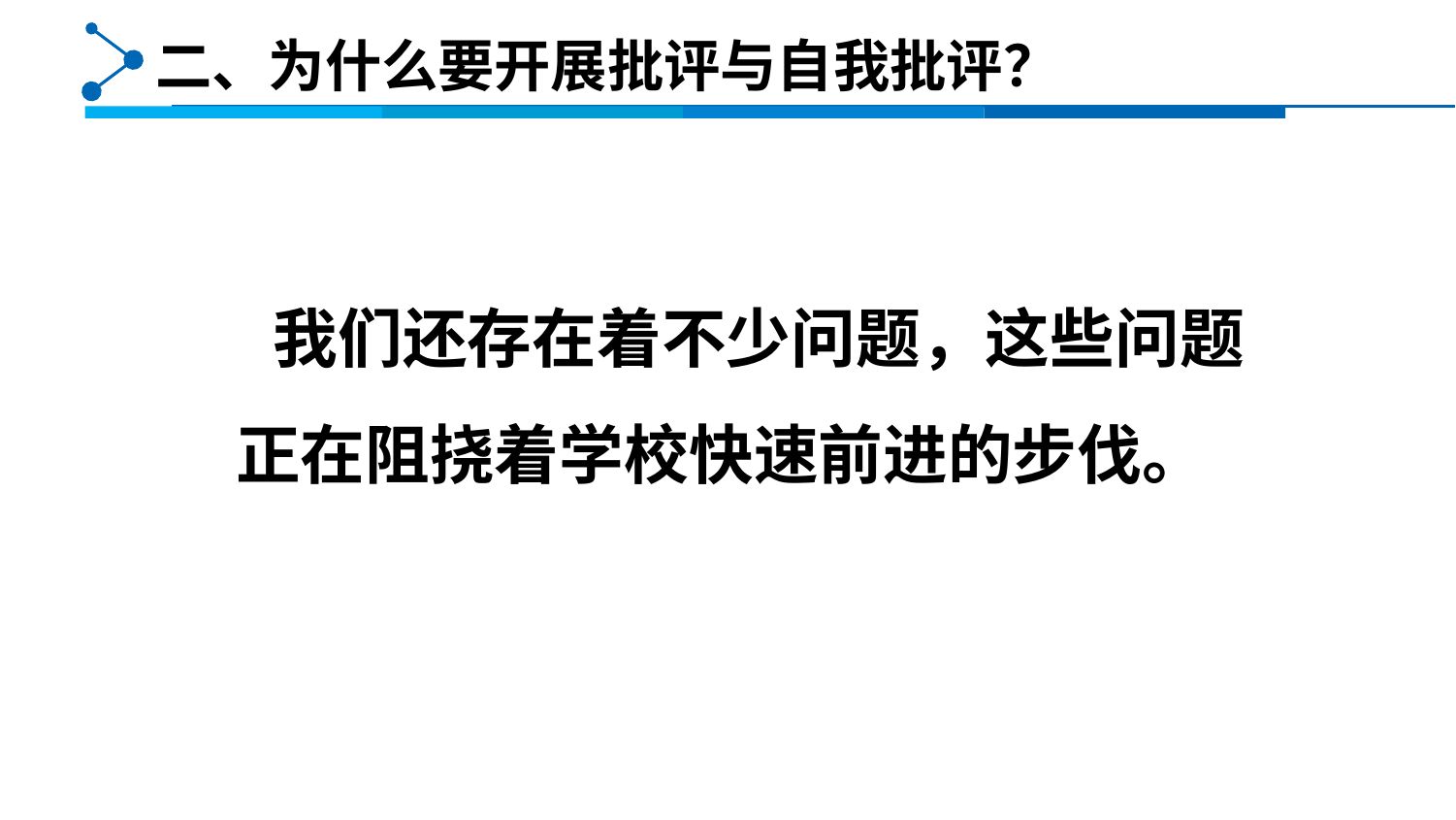

二、为什么要开展批评与自我批评？

    我们还存在着不少问题，这些问题正在阻挠着学校快速前进的步伐。